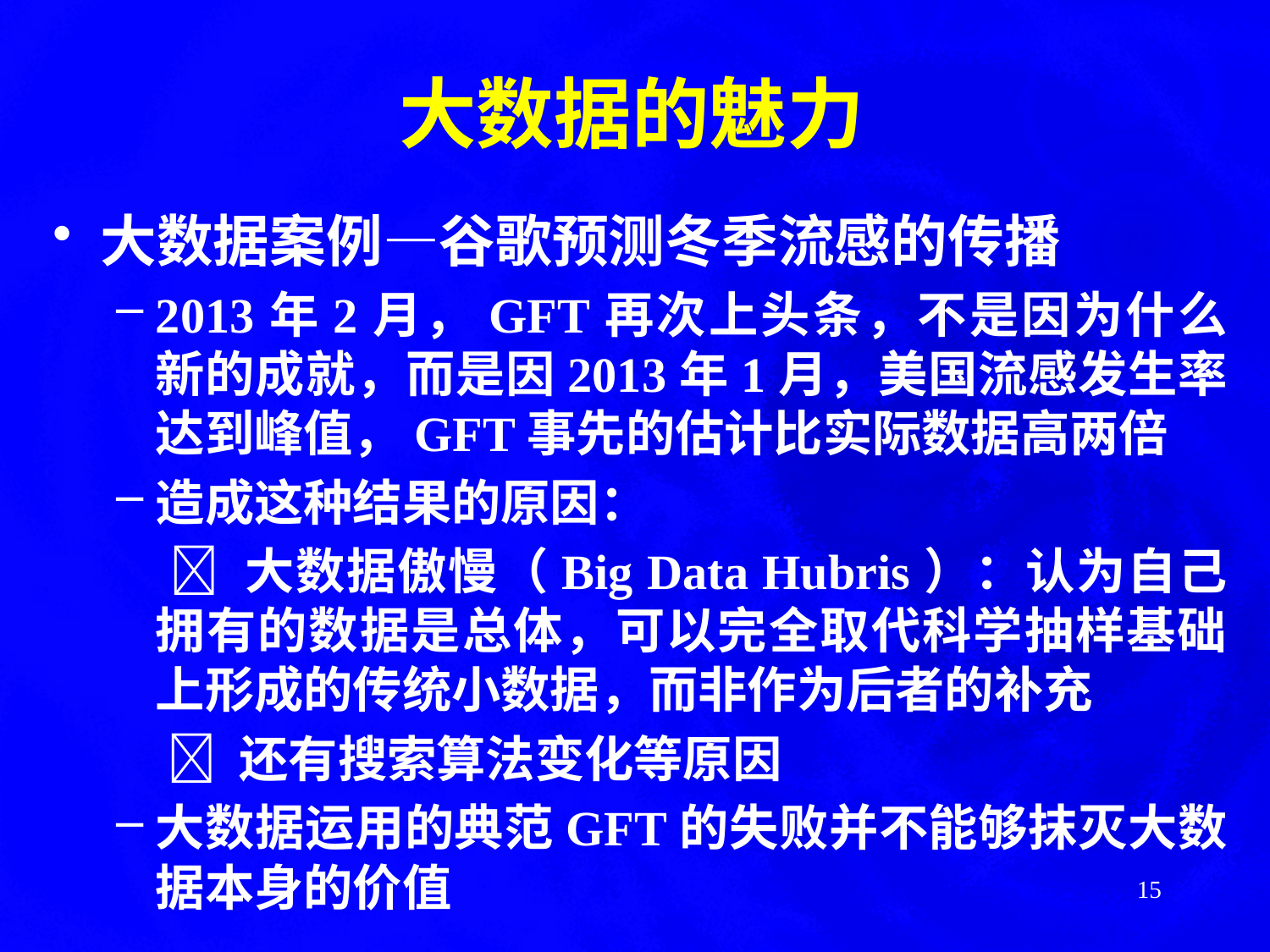

# 大数据的魅力
大数据案例—谷歌预测冬季流感的传播
2013年2月，GFT再次上头条，不是因为什么新的成就，而是因2013年1月，美国流感发生率达到峰值，GFT事先的估计比实际数据高两倍
造成这种结果的原因：
	 • 大数据傲慢（Big Data Hubris）：认为自己拥有的数据是总体，可以完全取代科学抽样基础上形成的传统小数据，而非作为后者的补充
	 • 还有搜索算法变化等原因
大数据运用的典范GFT的失败并不能够抹灭大数据本身的价值

15